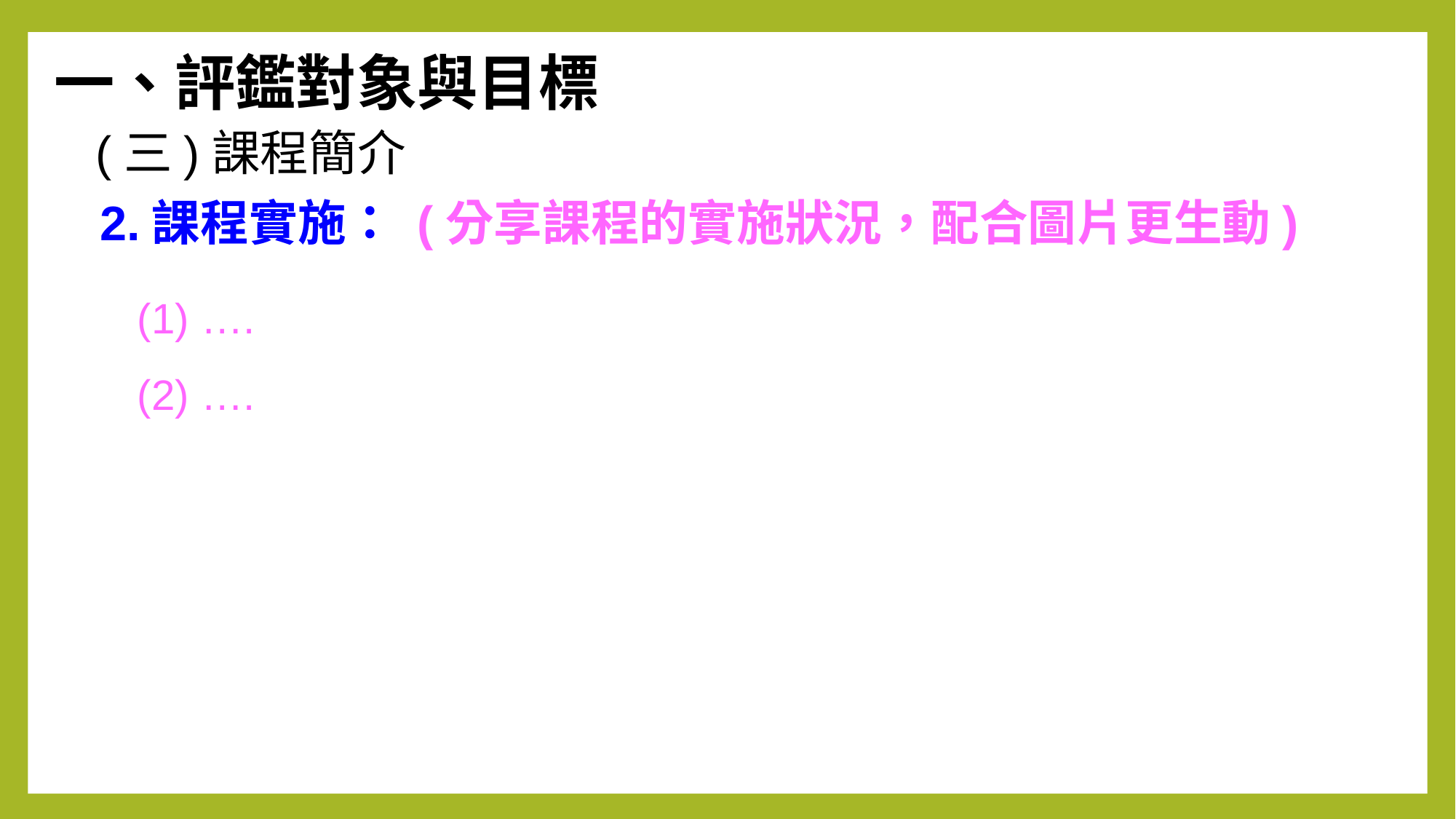

一、評鑑對象與目標
(三)課程簡介
2.課程實施： (分享課程的實施狀況，配合圖片更生動)
(1) ….
(2) ….